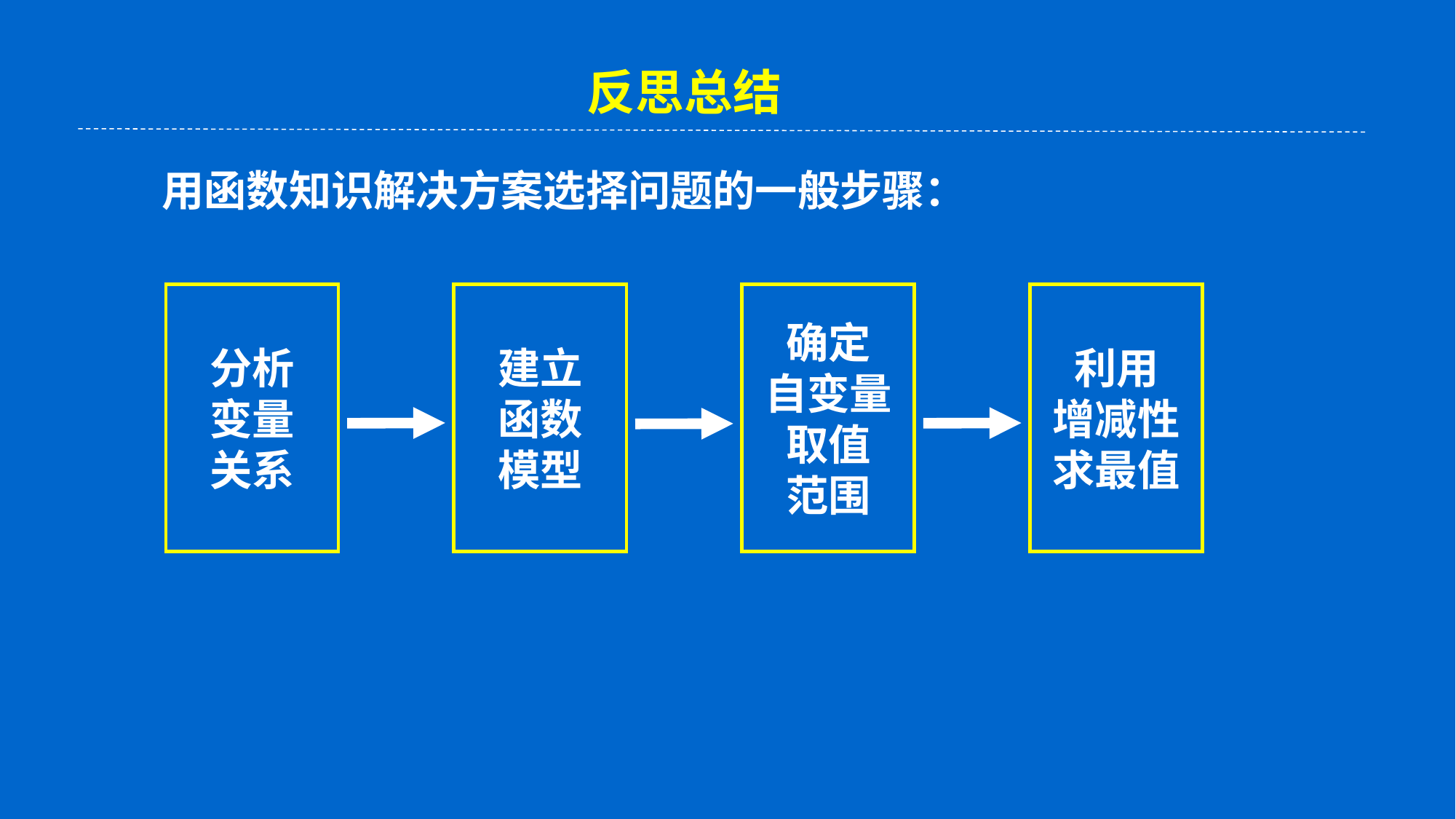

反思总结
用函数知识解决方案选择问题的一般步骤：
分析
变量
关系
建立
函数
模型
确定
自变量
取值
范围
利用
增减性
求最值